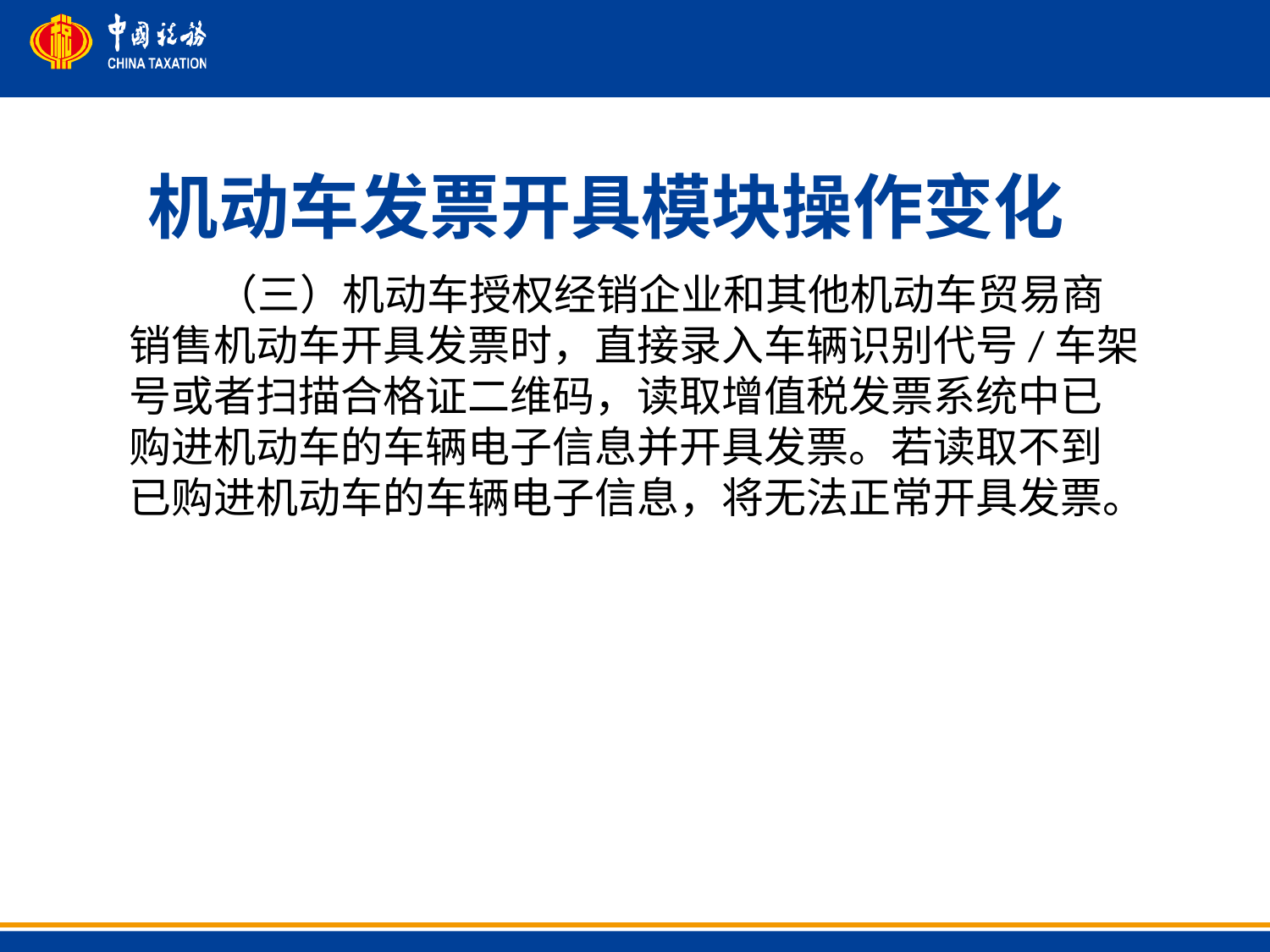

# 机动车发票开具模块操作变化
        （三）机动车授权经销企业和其他机动车贸易商销售机动车开具发票时，直接录入车辆识别代号/车架号或者扫描合格证二维码，读取增值税发票系统中已购进机动车的车辆电子信息并开具发票。若读取不到已购进机动车的车辆电子信息，将无法正常开具发票。